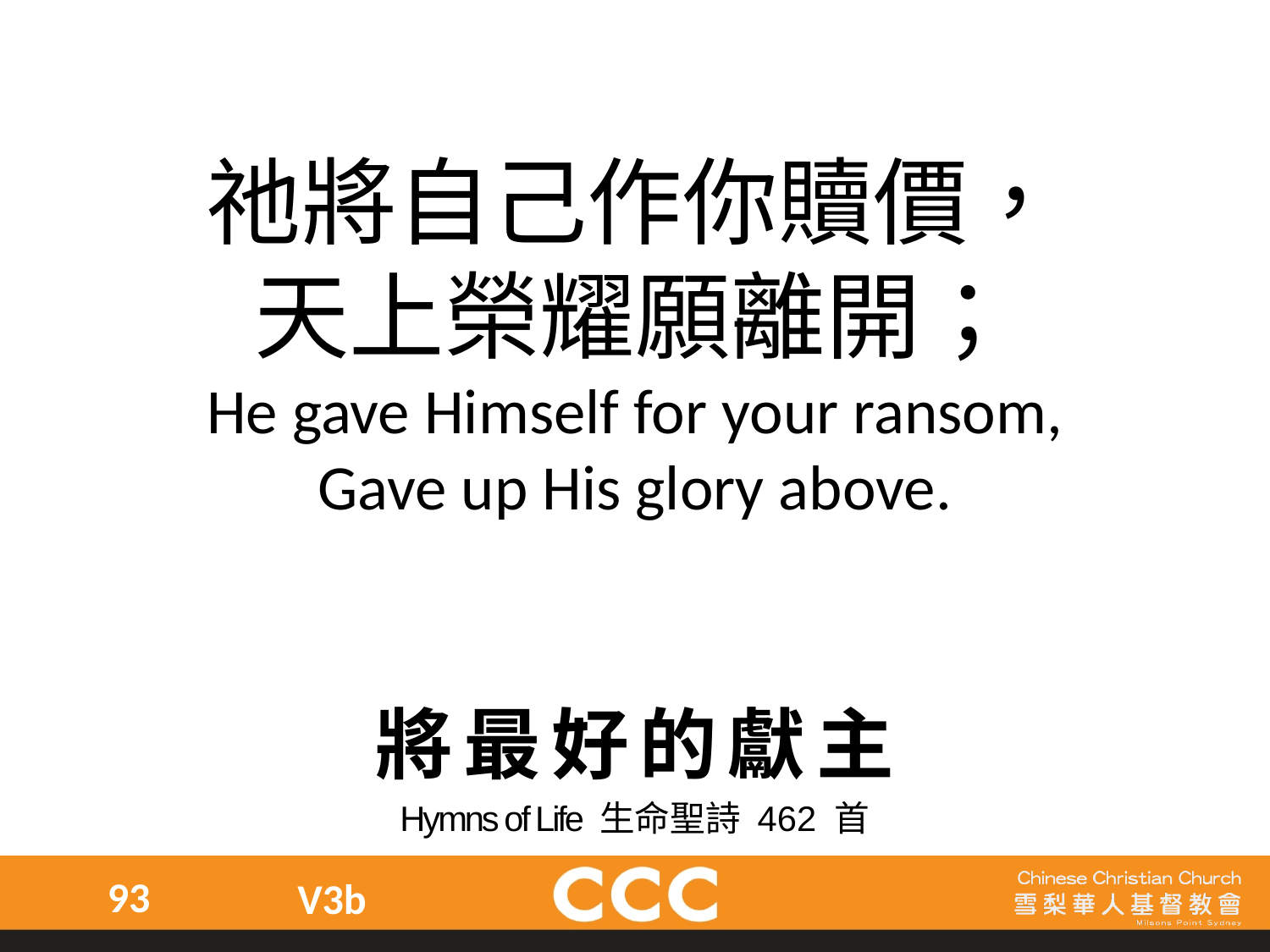

祂將自己作你贖價，
天上榮耀願離開；
He gave Himself for your ransom,
Gave up His glory above.
將最好的獻主
Hymns of Life 生命聖詩 462 首
93
V3b